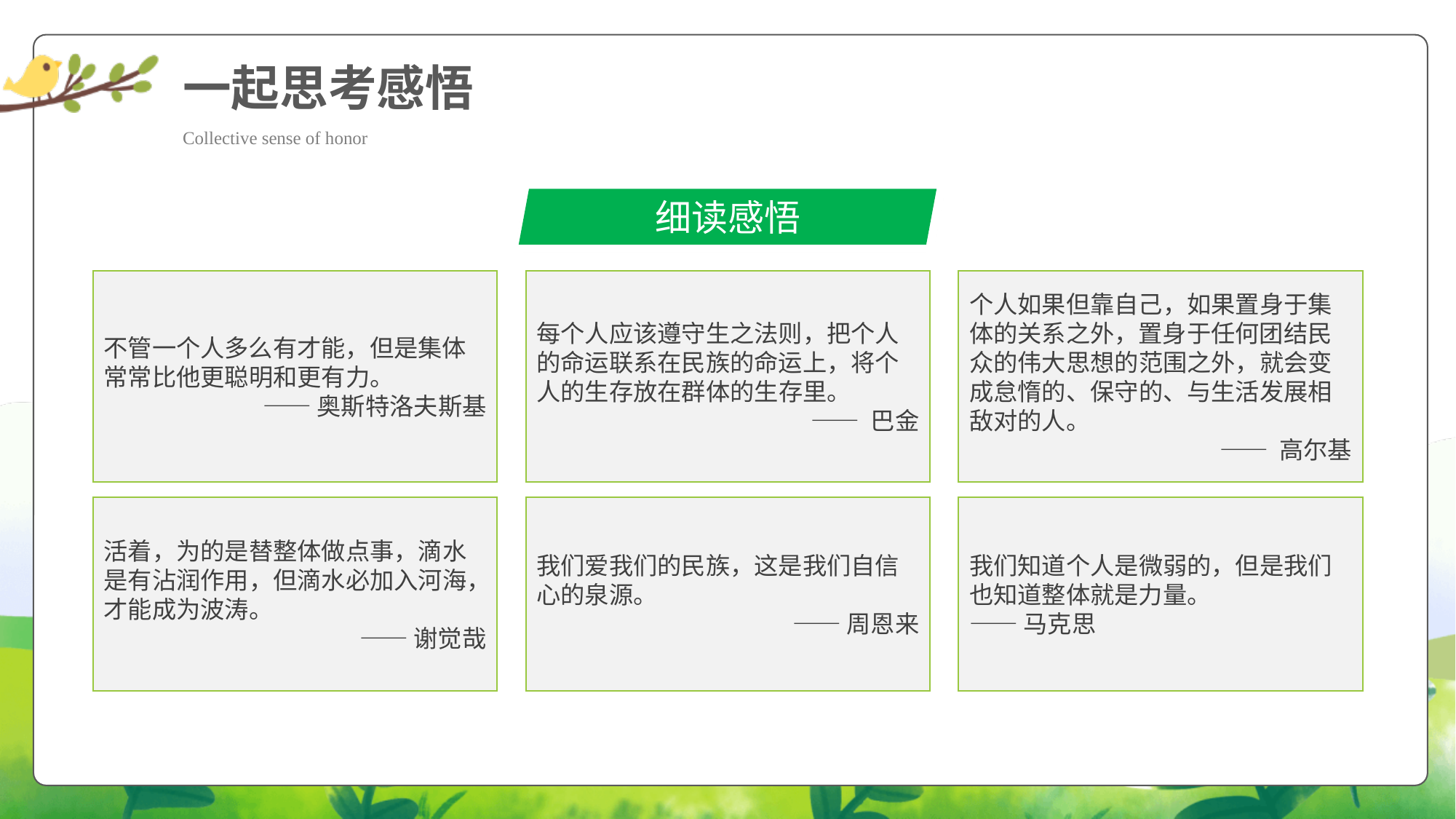

一起思考感悟
Collective sense of honor
细读感悟
个人如果但靠自己，如果置身于集体的关系之外，置身于任何团结民众的伟大思想的范围之外，就会变成怠惰的、保守的、与生活发展相敌对的人。
—— 高尔基
不管一个人多么有才能，但是集体常常比他更聪明和更有力。
——奥斯特洛夫斯基
每个人应该遵守生之法则，把个人的命运联系在民族的命运上，将个人的生存放在群体的生存里。
 —— 巴金
活着，为的是替整体做点事，滴水是有沾润作用，但滴水必加入河海，才能成为波涛。
——谢觉哉
我们爱我们的民族，这是我们自信心的泉源。
——周恩来
我们知道个人是微弱的，但是我们也知道整体就是力量。
——马克思